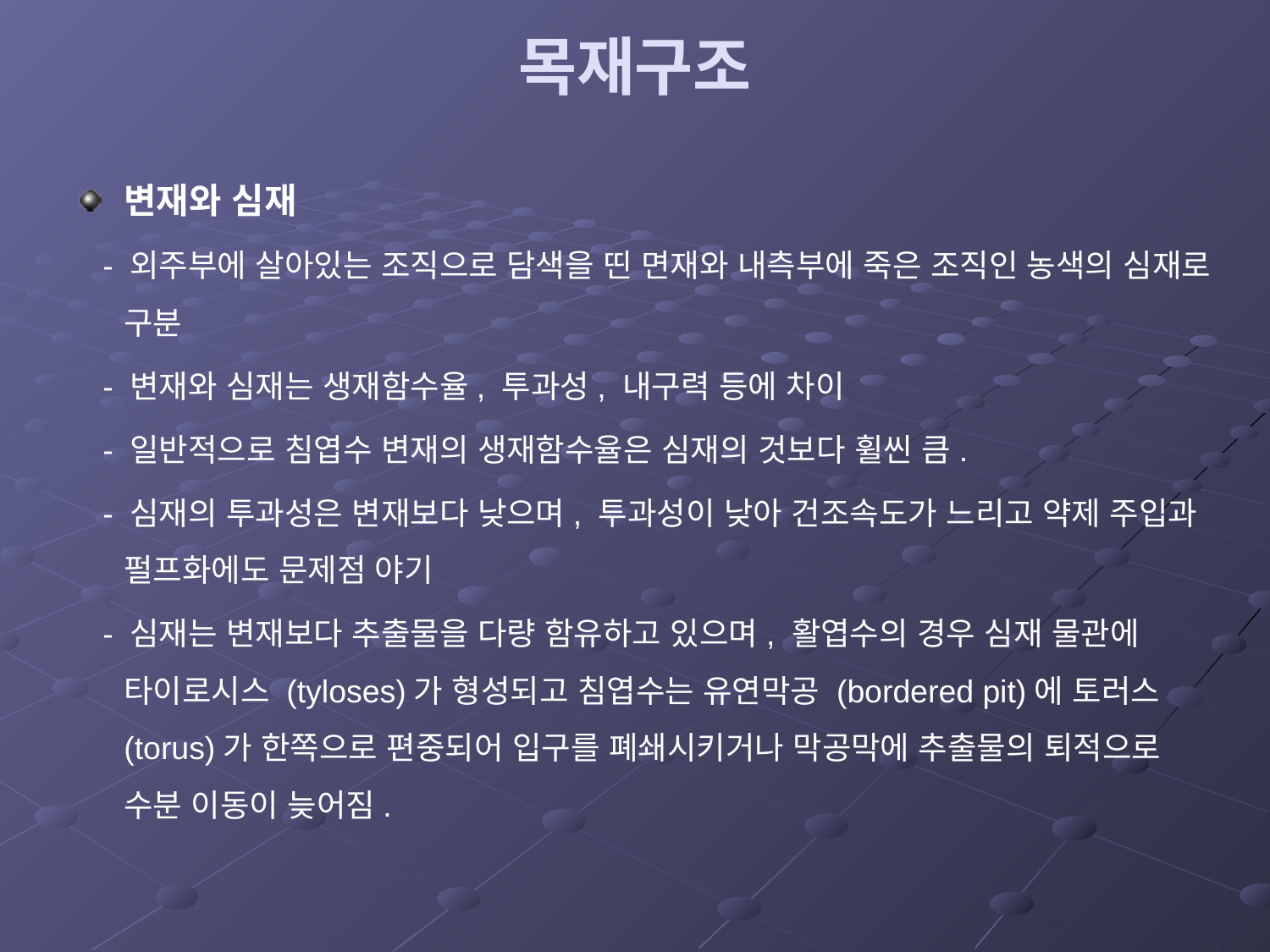

# 목재구조
변재와 심재
   - 외주부에 살아있는 조직으로 담색을 띤 면재와 내측부에 죽은 조직인 농색의 심재로 구분
   - 변재와 심재는 생재함수율, 투과성, 내구력 등에 차이
   - 일반적으로 침엽수 변재의 생재함수율은 심재의 것보다 휠씬 큼.
   - 심재의 투과성은 변재보다 낮으며, 투과성이 낮아 건조속도가 느리고 약제 주입과 펄프화에도 문제점 야기
   - 심재는 변재보다 추출물을 다량 함유하고 있으며, 활엽수의 경우 심재 물관에 타이로시스 (tyloses)가 형성되고 침엽수는 유연막공 (bordered pit)에 토러스 (torus)가 한쪽으로 편중되어 입구를 폐쇄시키거나 막공막에 추출물의 퇴적으로 수분 이동이 늦어짐.